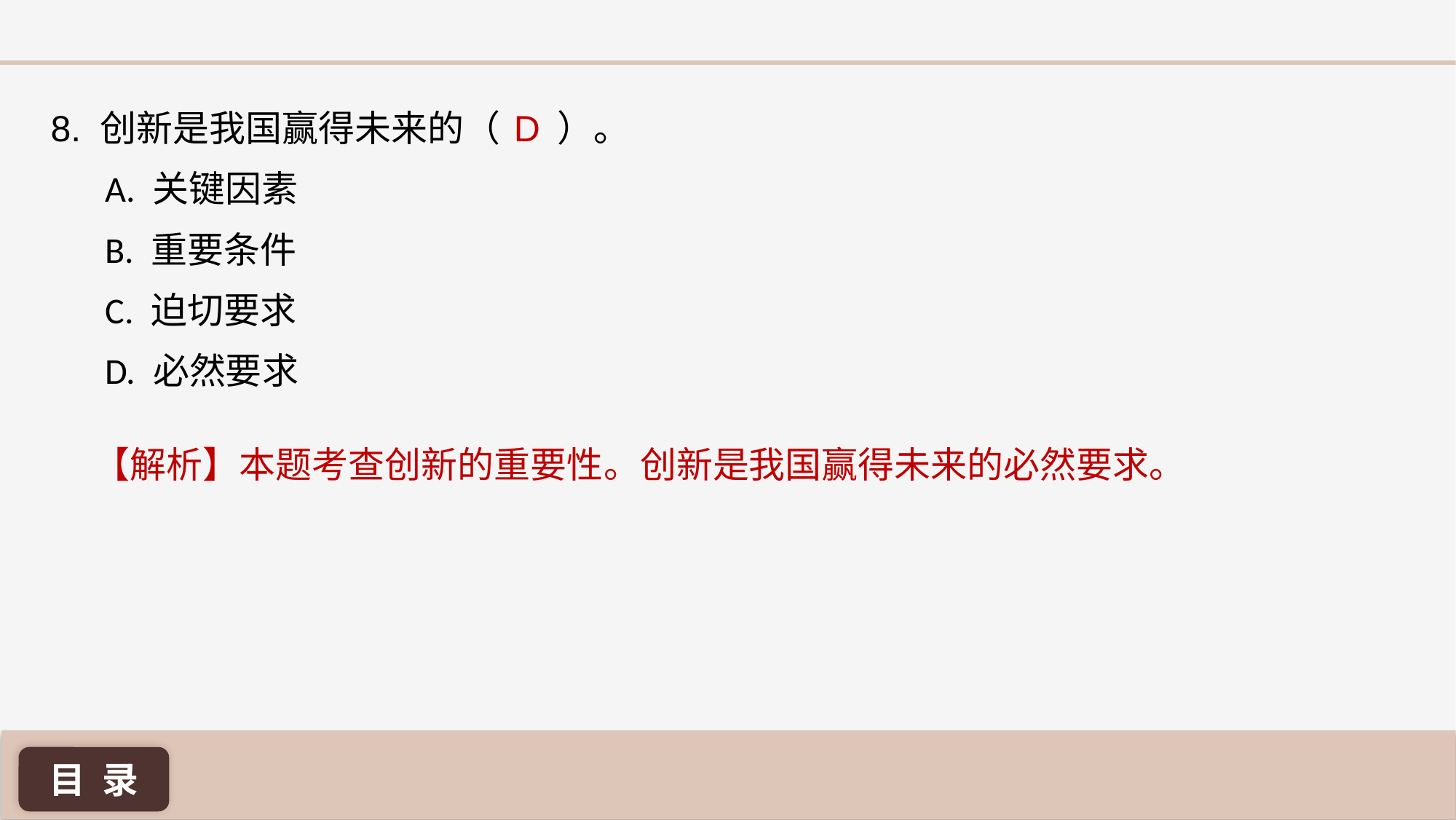

8. 创新是我国赢得未来的（       ）。
A. 关键因素
B. 重要条件
C. 迫切要求
D. 必然要求
D
【解析】本题考查创新的重要性。创新是我国赢得未来的必然要求。